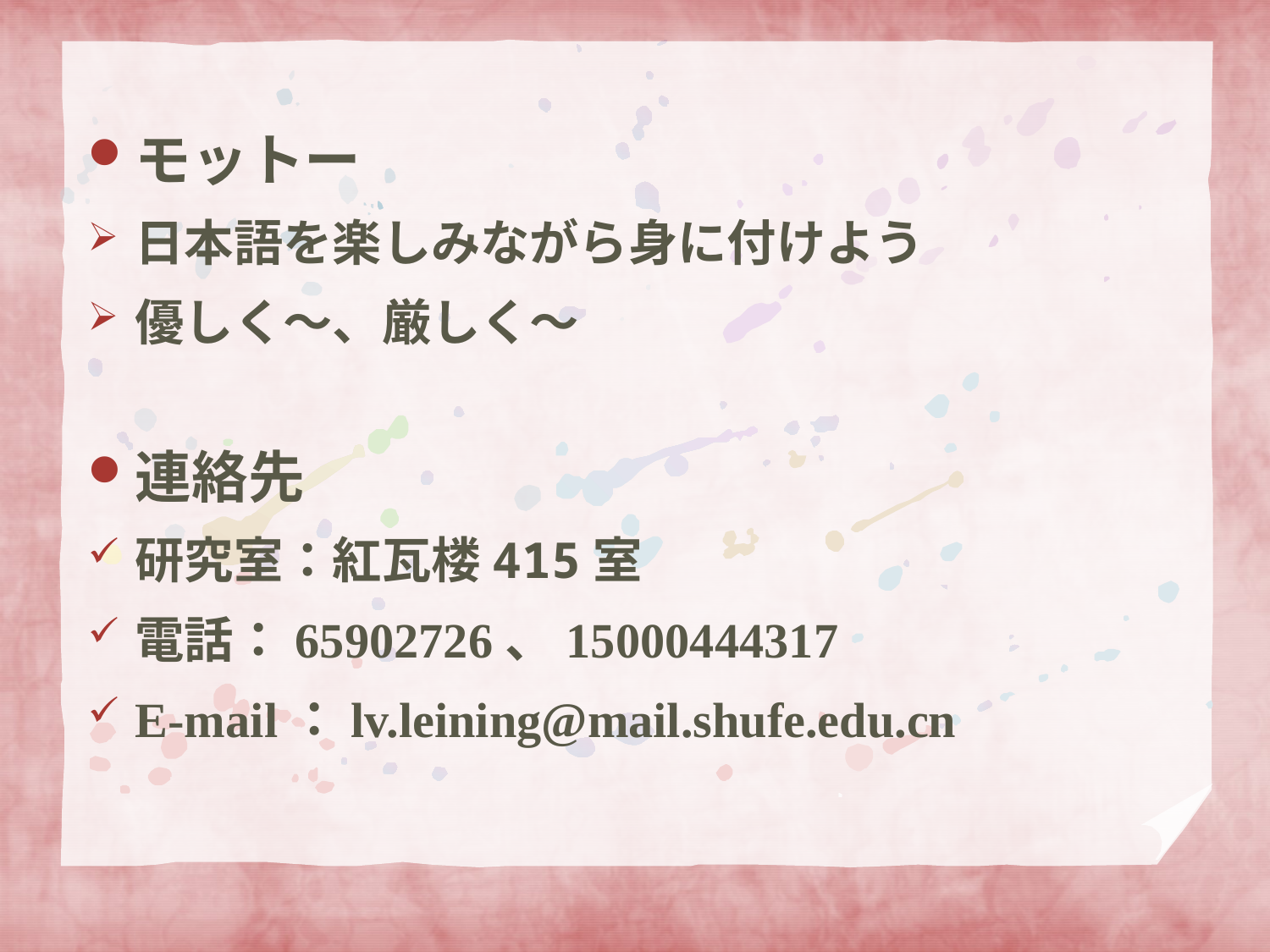

モットー
日本語を楽しみながら身に付けよう
優しく～、厳しく～

連絡先
研究室：紅瓦楼415室
電話：65902726、15000444317
E-mail：lv.leining@mail.shufe.edu.cn